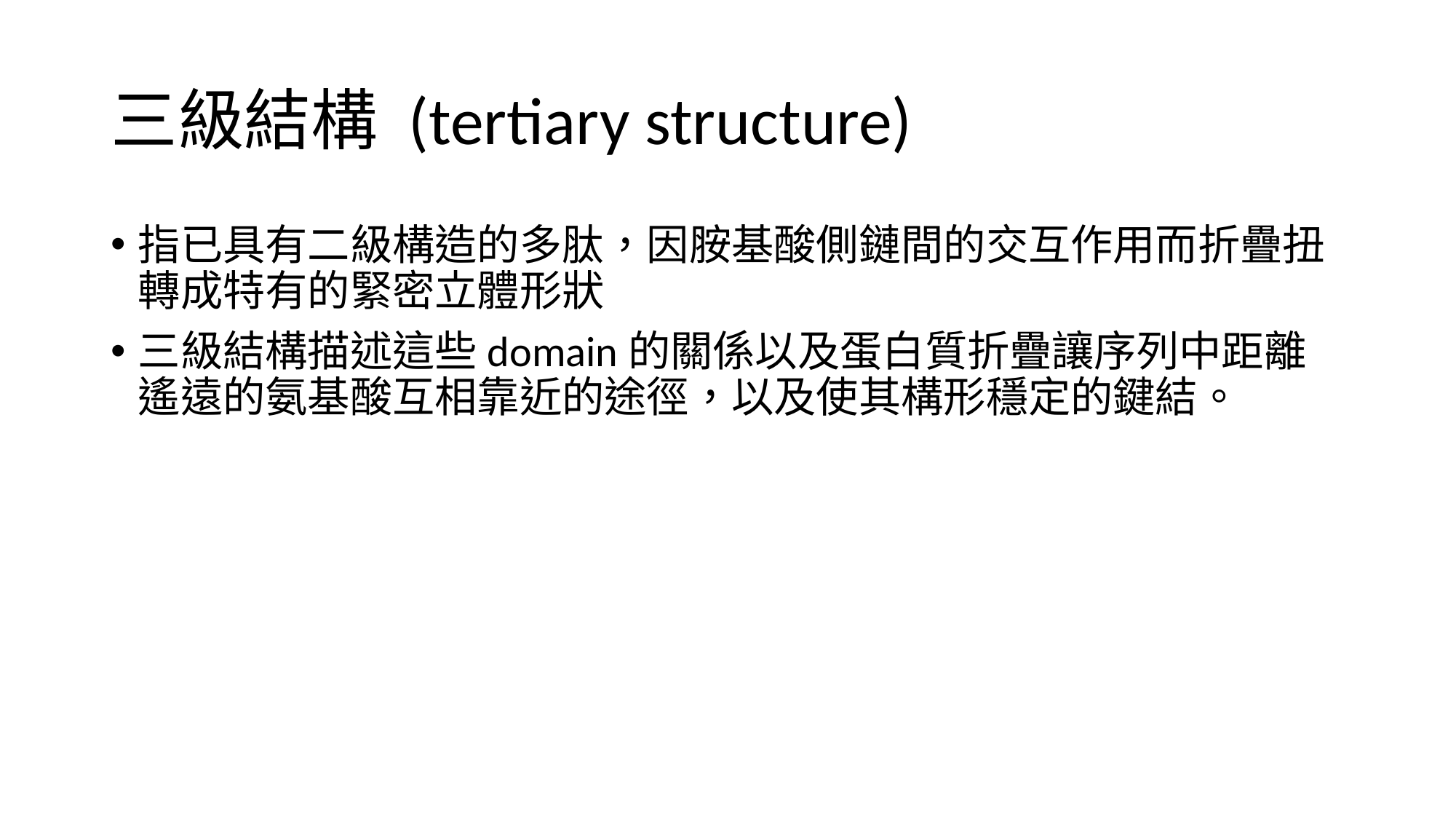

三級結構 (tertiary structure)
指已具有二級構造的多肽，因胺基酸側鏈間的交互作用而折疊扭轉成特有的緊密立體形狀
三級結構描述這些domain的關係以及蛋白質折疊讓序列中距離遙遠的氨基酸互相靠近的途徑，以及使其構形穩定的鍵結。